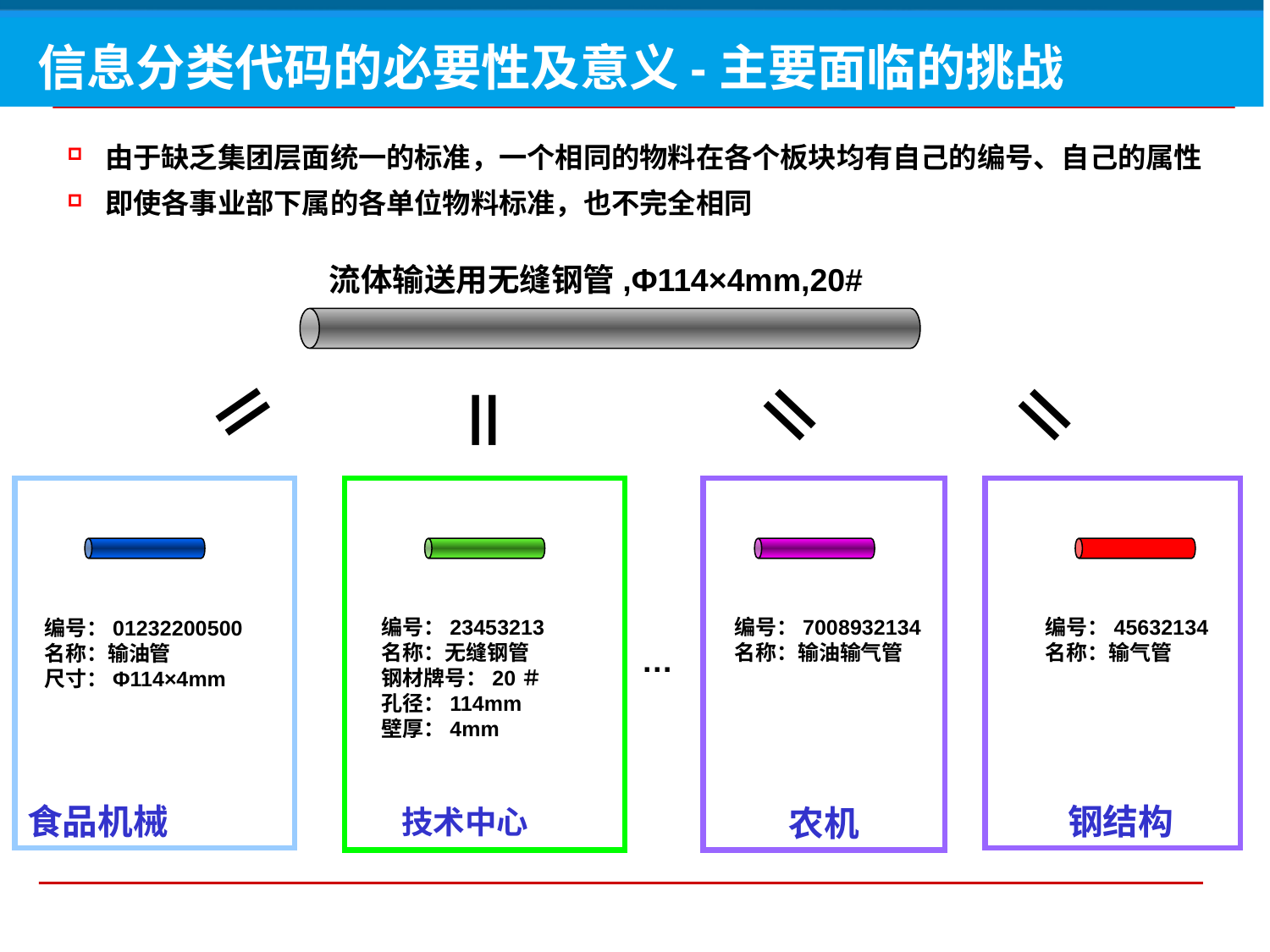

信息分类代码的必要性及意义-主要面临的挑战
由于缺乏集团层面统一的标准，一个相同的物料在各个板块均有自己的编号、自己的属性
即使各事业部下属的各单位物料标准，也不完全相同
流体输送用无缝钢管,Φ114×4mm,20#
＝

编号：23453213
名称：无缝钢管
钢材牌号：20＃
孔径：114mm
壁厚：4mm

＝

编号：01232200500
名称：输油管
尺寸：Φ114×4mm
＝

编号：7008932134
名称：输油输气管
＝

编号：45632134
名称：输气管
农机
 钢结构
食品机械

…
技术中心